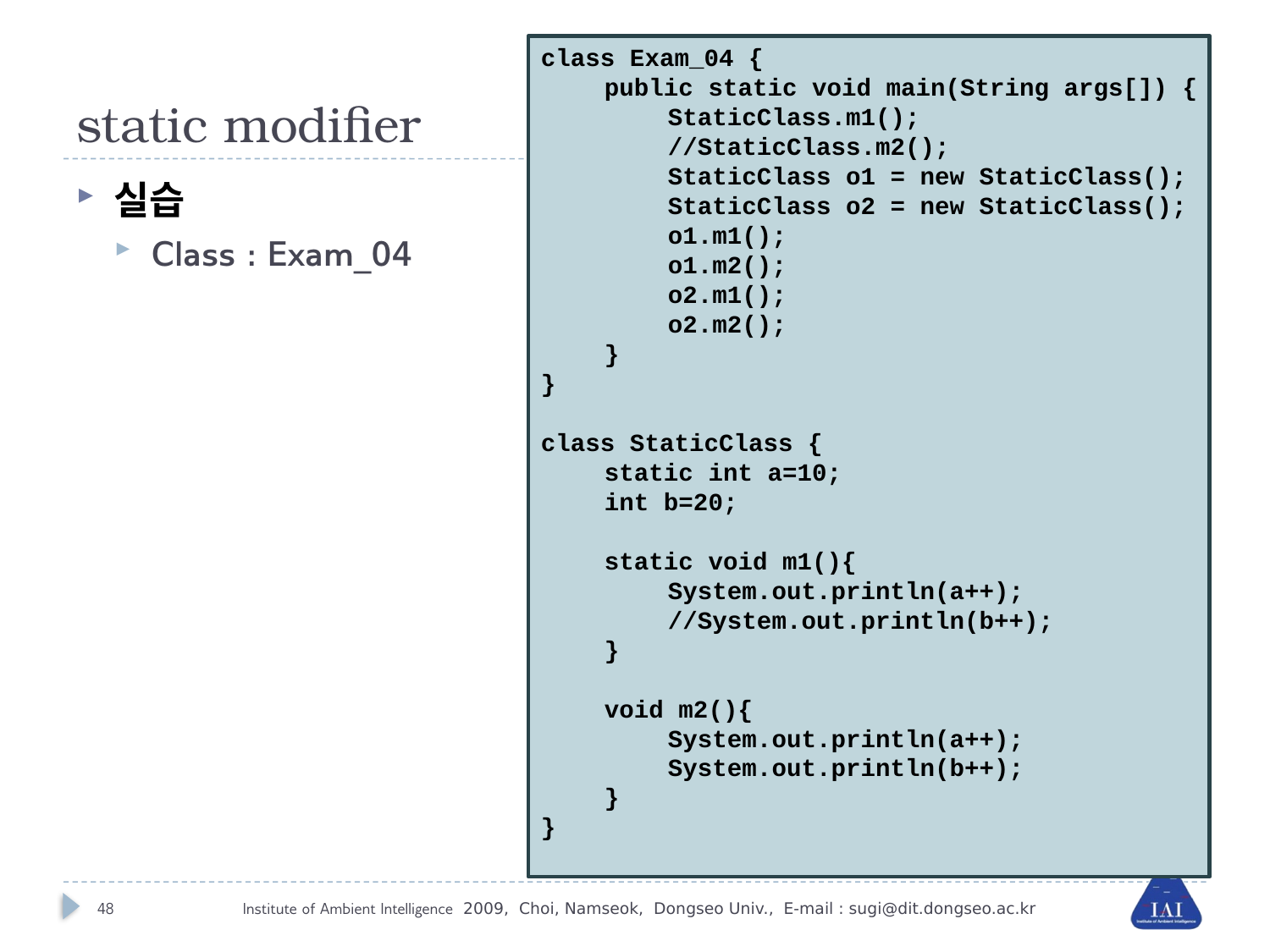

# static modifier
class Exam_04 {
public static void main(String args[]) {
StaticClass.m1();
//StaticClass.m2();
StaticClass o1 = new StaticClass();
StaticClass o2 = new StaticClass();
o1.m1();
o1.m2();
o2.m1();
o2.m2();
}
}

class StaticClass {
static int a=10;
int b=20;

static void m1(){
System.out.println(a++);
//System.out.println(b++);
}

void m2(){
System.out.println(a++);
System.out.println(b++);
}
}

실습
Class : Exam_04